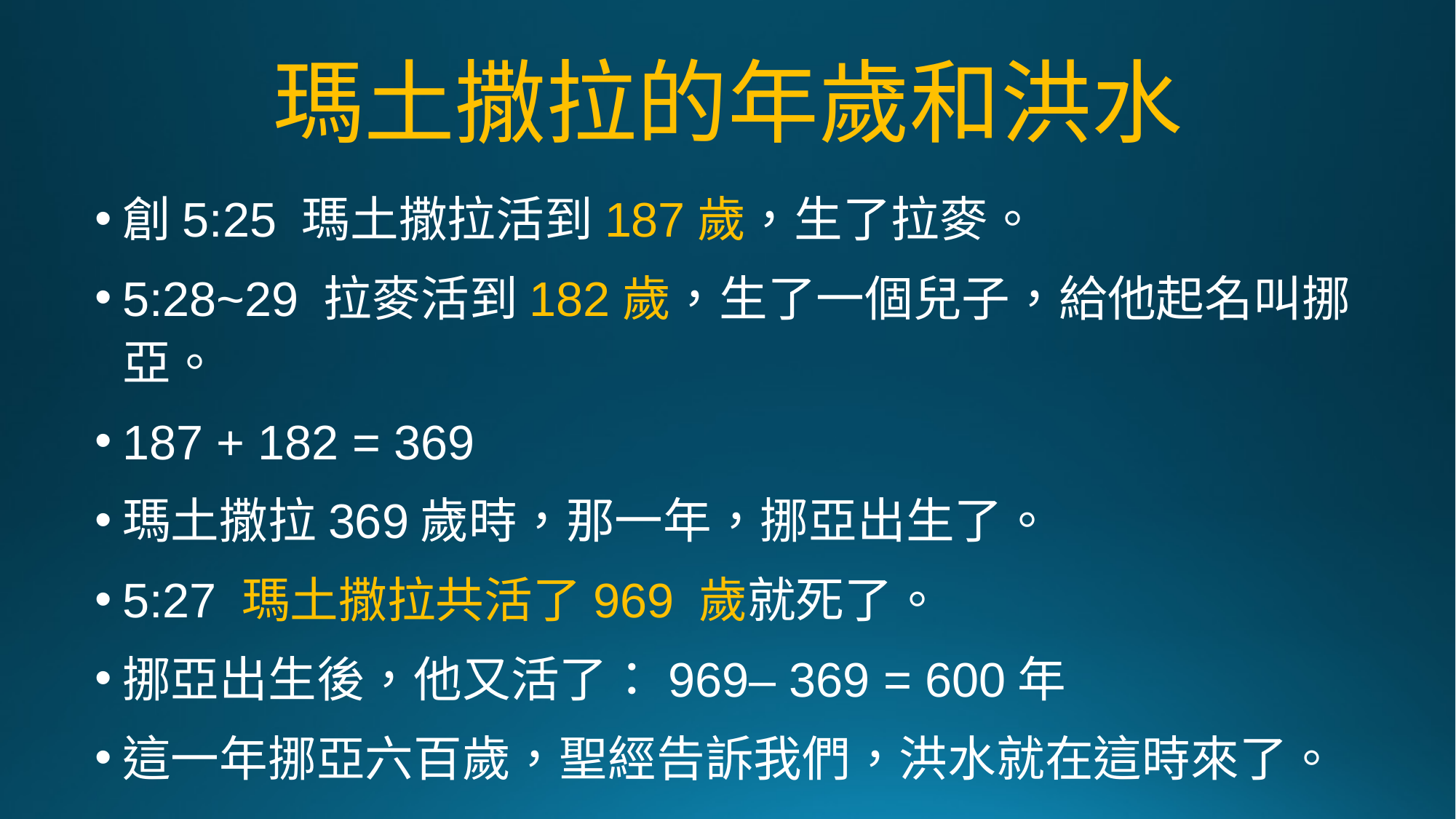

# 瑪土撒拉的年歲和洪水
創5:25 瑪土撒拉活到187歲，生了拉麥。
5:28~29 拉麥活到182歲，生了一個兒子，給他起名叫挪亞。
187 + 182 = 369
瑪土撒拉369歲時，那一年，挪亞出生了。
5:27 瑪土撒拉共活了969 歲就死了。
挪亞出生後，他又活了：969– 369 = 600年
這一年挪亞六百歲，聖經告訴我們，洪水就在這時來了。